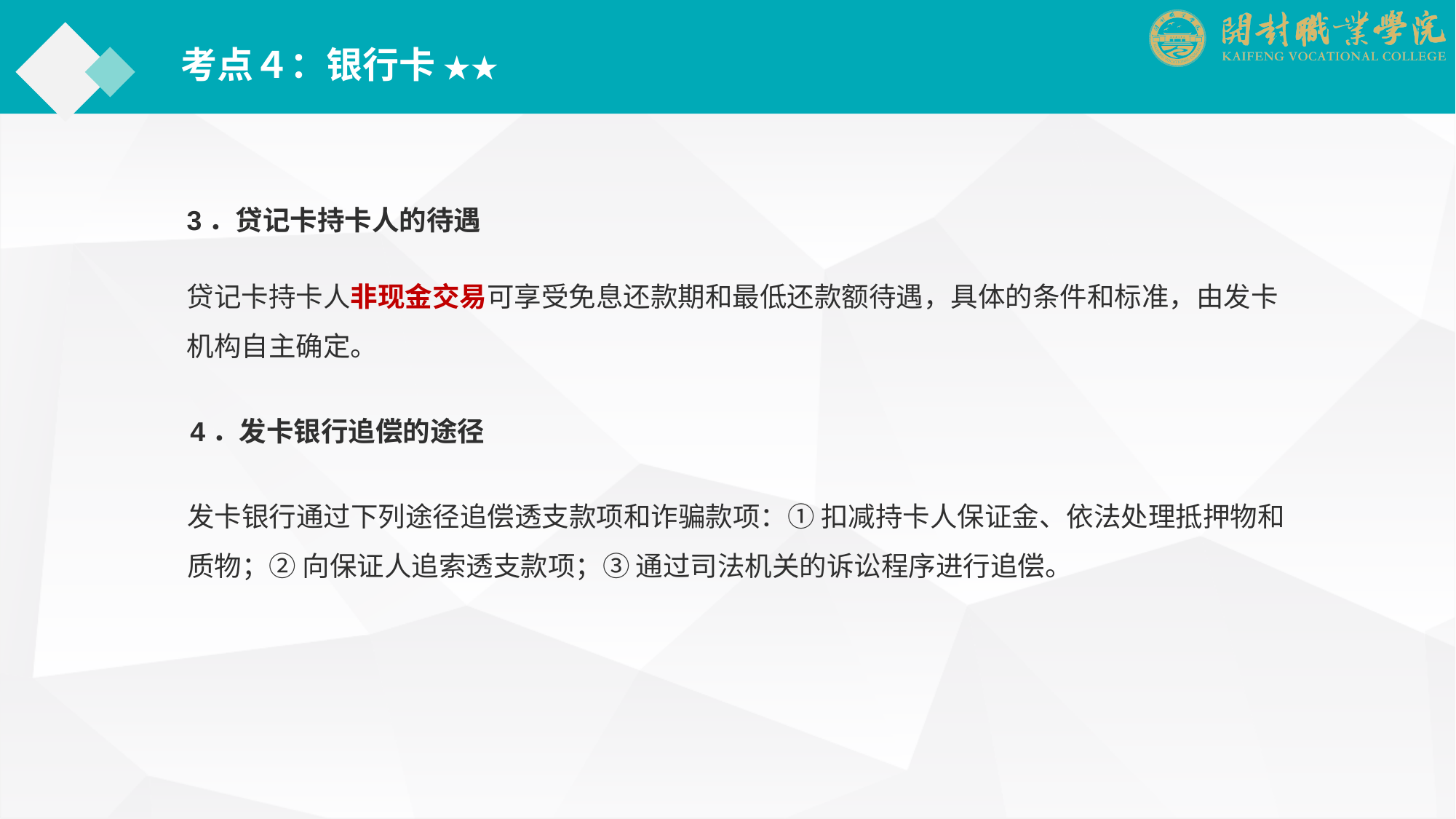

考点４：银行卡 ★★
3．贷记卡持卡人的待遇
贷记卡持卡人非现金交易可享受免息还款期和最低还款额待遇，具体的条件和标准，由发卡机构自主确定。
4．发卡银行追偿的途径
发卡银行通过下列途径追偿透支款项和诈骗款项：① 扣减持卡人保证金、依法处理抵押物和质物；② 向保证人追索透支款项；③ 通过司法机关的诉讼程序进行追偿。